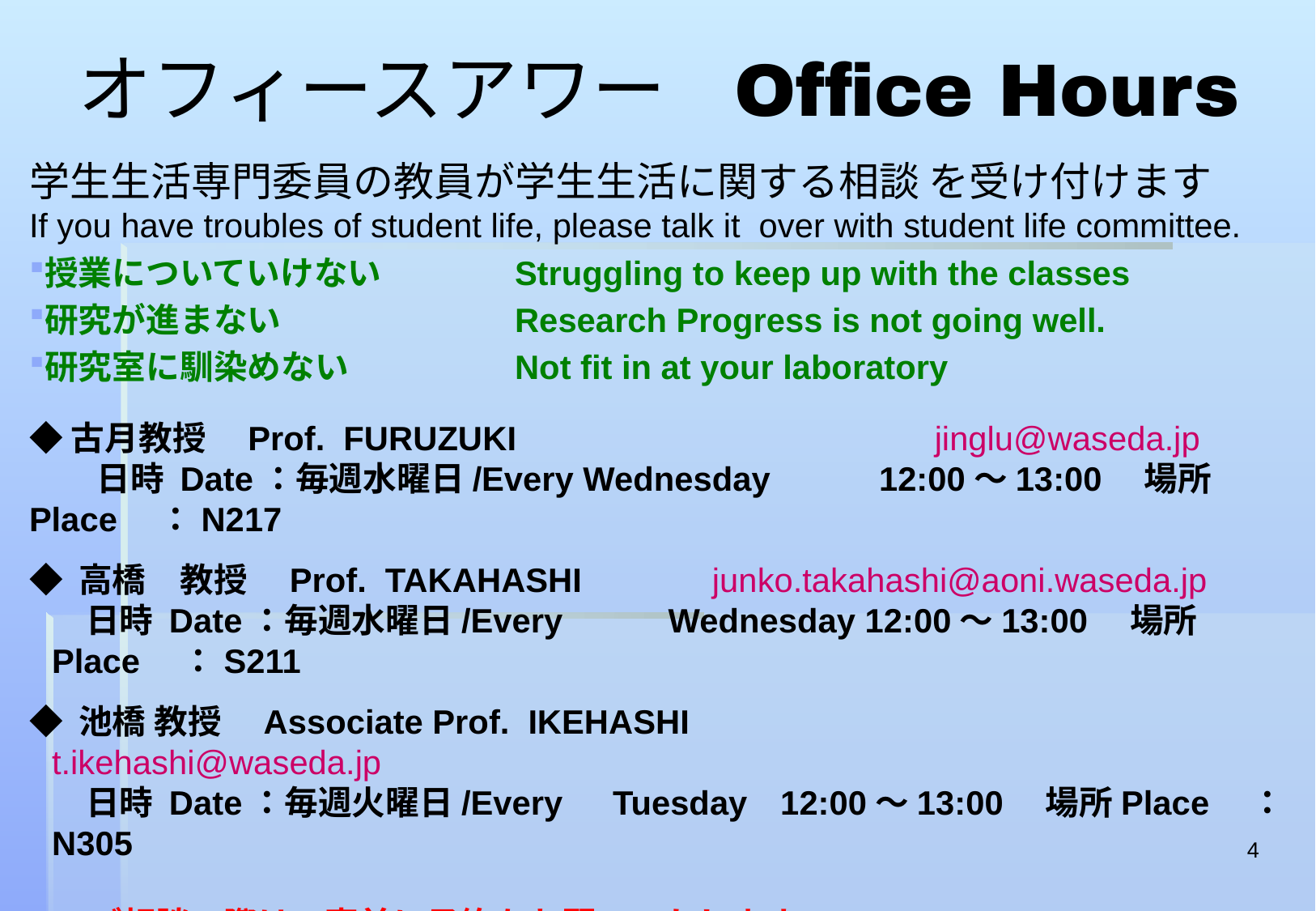

# オフィースアワー   Office Hours
学生生活専門委員の教員が学生生活に関する相談 を受け付けます
If you have troubles of student life, please talk it  over with student life committee.
授業についていけない　　	Struggling to keep up with the classes
研究が進まない		Research Progress is not going well.
研究室に馴染めない		Not fit in at your laboratory
◆古月教授　Prof.  FURUZUKI		　　　　　jinglu@waseda.jp
　　日時 Date：毎週水曜日/Every Wednesday	12:00～13:00　場所Place　：N217
◆ 高橋　教授　Prof.  TAKAHASHI              junko.takahashi@aoni.waseda.jp
　日時 Date：毎週水曜日/Every 	 Wednesday 12:00～13:00　場所Place　：S211
◆ 池橋 教授　Associate Prof.  IKEHASHI　          　　　　    t.ikehashi@waseda.jp
　日時 Date：毎週火曜日/Every　Tuesday 	12:00～13:00　場所Place　：N305
※ご相談の際は、事前に予約をお願いいたします。
　　Please make an appointment in advance.
4